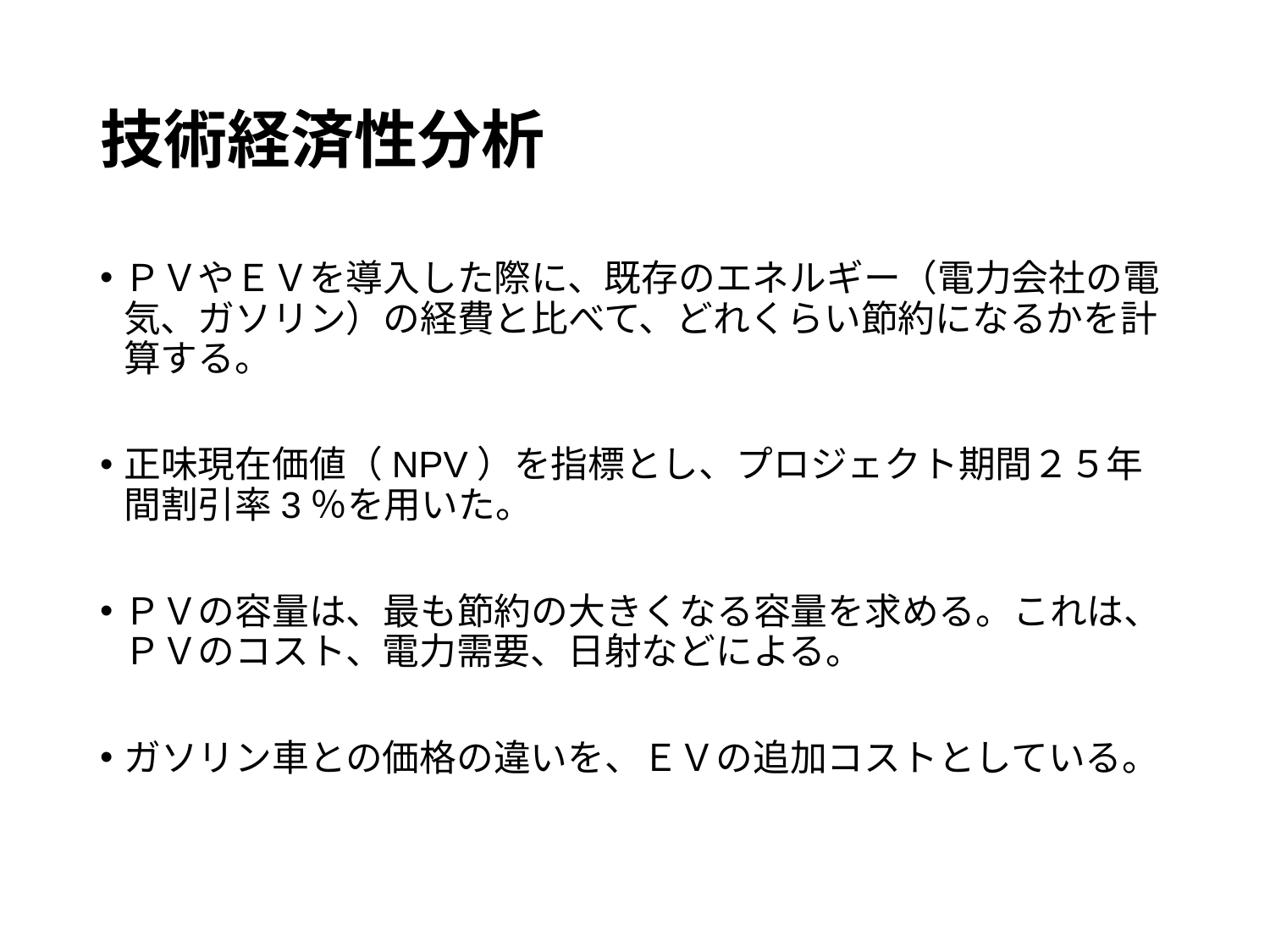

# 技術経済性分析
ＰＶやＥＶを導入した際に、既存のエネルギー（電力会社の電気、ガソリン）の経費と比べて、どれくらい節約になるかを計算する。

正味現在価値（NPV）を指標とし、プロジェクト期間２５年間割引率3％を用いた。

ＰＶの容量は、最も節約の大きくなる容量を求める。これは、ＰＶのコスト、電力需要、日射などによる。

ガソリン車との価格の違いを、ＥＶの追加コストとしている。